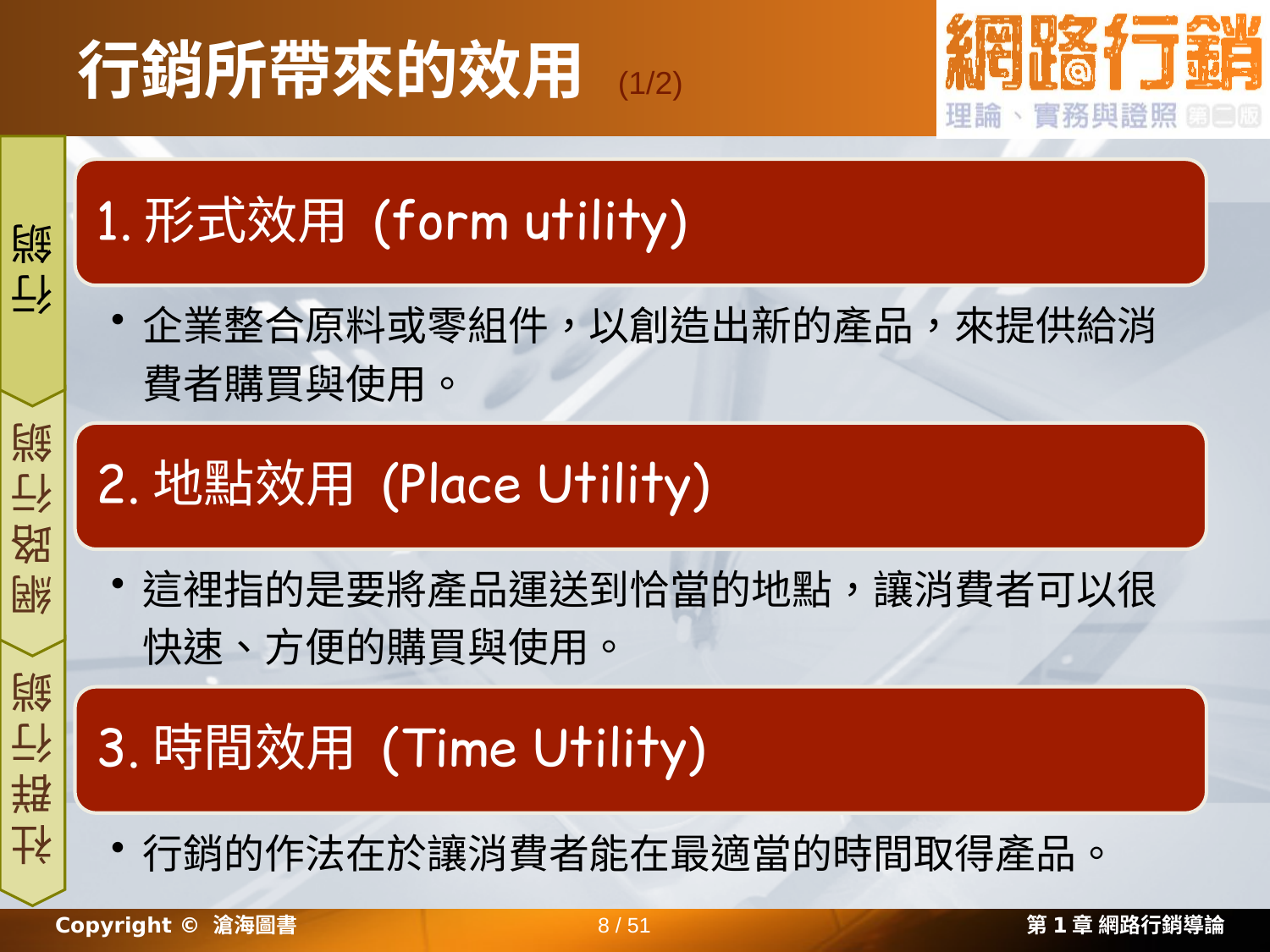

# 行銷所帶來的效用
(1/2)
1.形式效用 (form utility)
行銷
企業整合原料或零組件，以創造出新的產品，來提供給消費者購買與使用。
2.地點效用 (Place Utility)
網路行銷
這裡指的是要將產品運送到恰當的地點，讓消費者可以很快速、方便的購買與使用。
3.時間效用 (Time Utility)
社群行銷
行銷的作法在於讓消費者能在最適當的時間取得產品。
Copyright © 滄海圖書
8 / 51
第1章 網路行銷導論